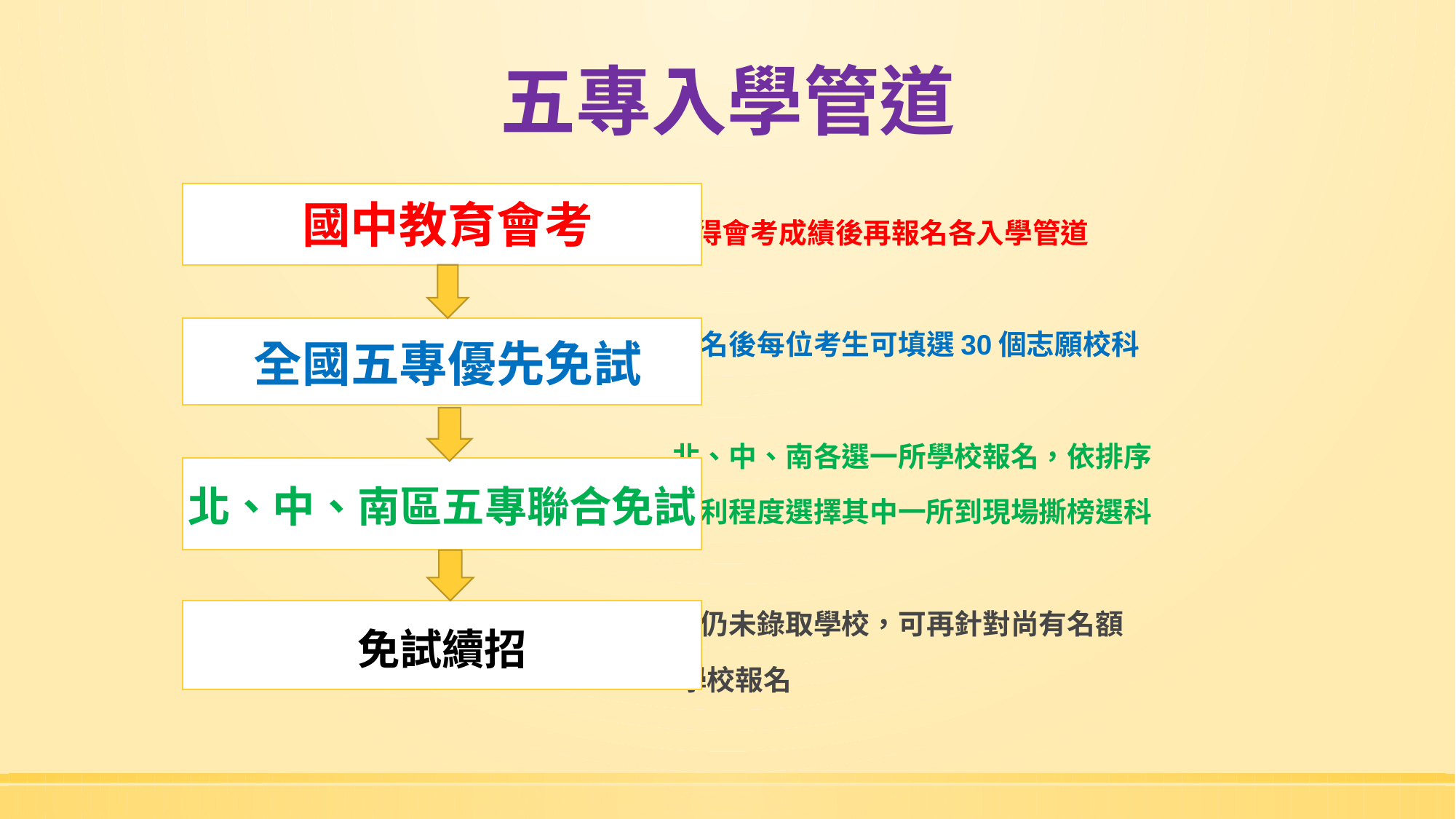

# 五專入學管道

                                                                            取得會考成績後再報名各入學管道

                                                                             報名後每位考生可填選30個志願校科

                                                                             北、中、南各選一所學校報名，依排序
                                                                             有利程度選擇其中一所到現場撕榜選科

                                                                             若仍未錄取學校，可再針對尚有名額
                                                                              學校報名

國中教育會考

全國五專優先免試

北、中、南區五專聯合免試

免試續招